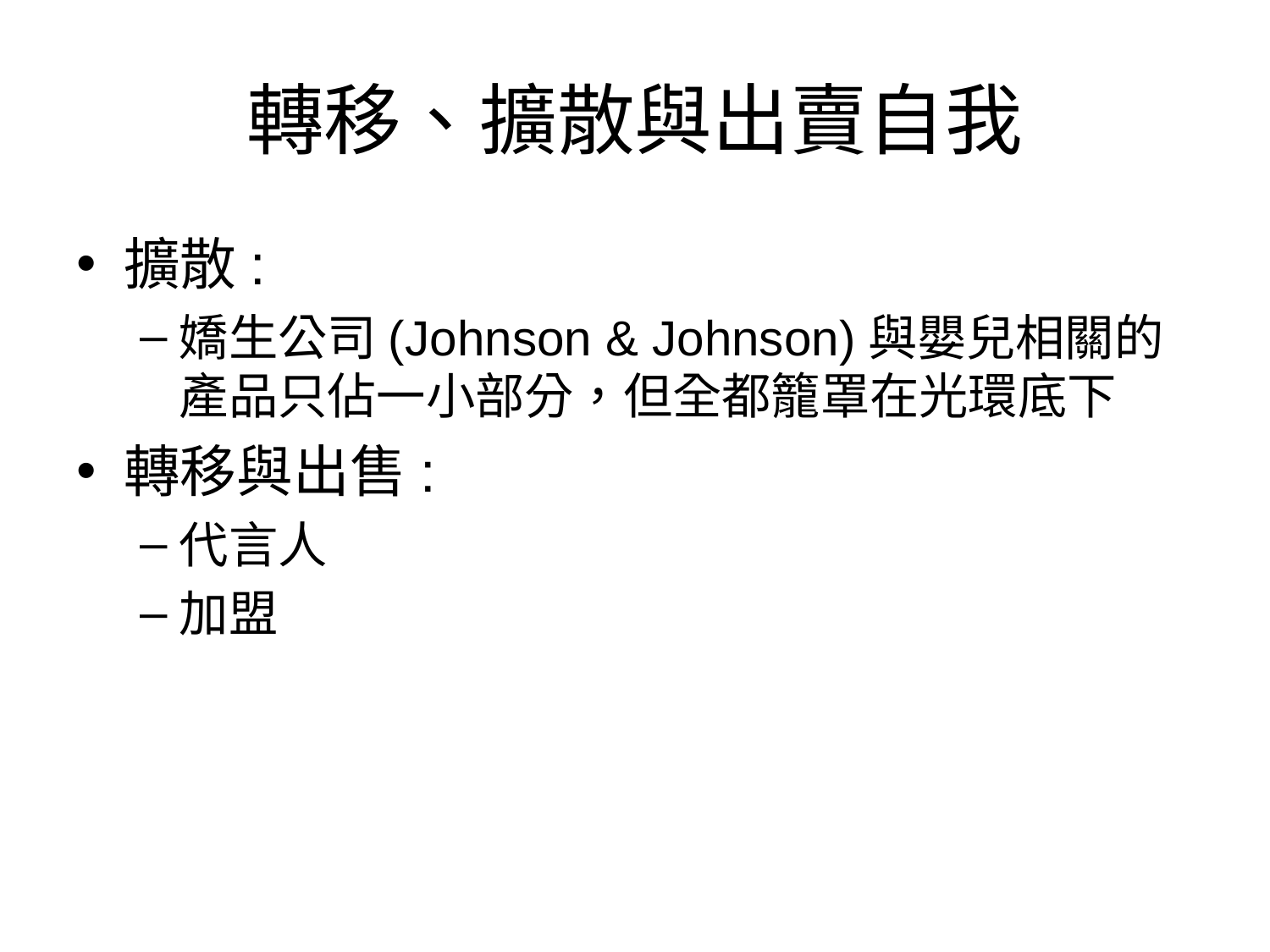

# 轉移、擴散與出賣自我
擴散:
嬌生公司(Johnson & Johnson)與嬰兒相關的產品只佔一小部分，但全都籠罩在光環底下
轉移與出售:
代言人
加盟